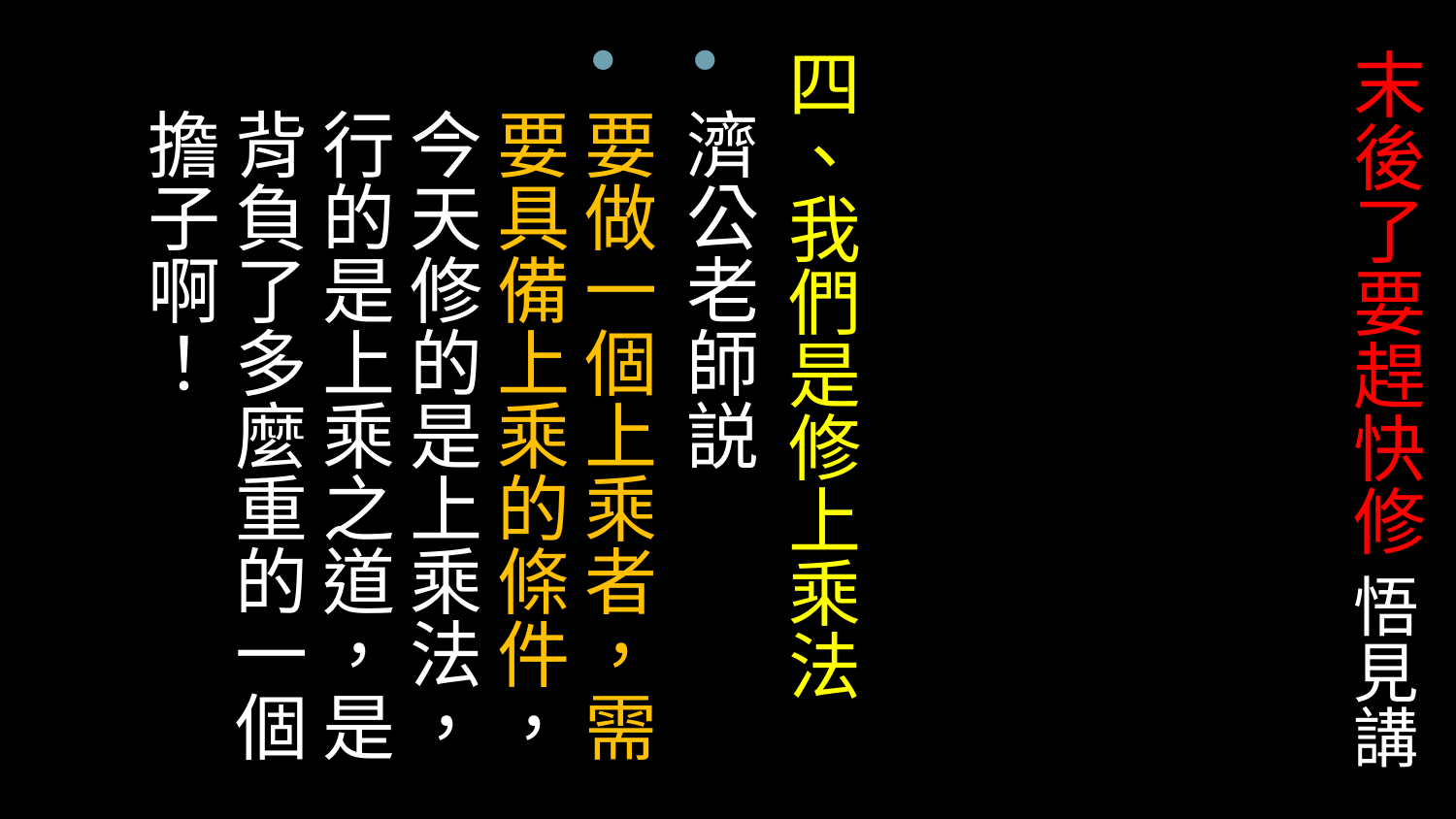

# 末後了要趕快修 悟見講
四、我們是修上乘法
濟公老師説
要做一個上乘者，需要具備上乘的條件，今天修的是上乘法，行的是上乘之道，是背負了多麼重的一個擔子啊！